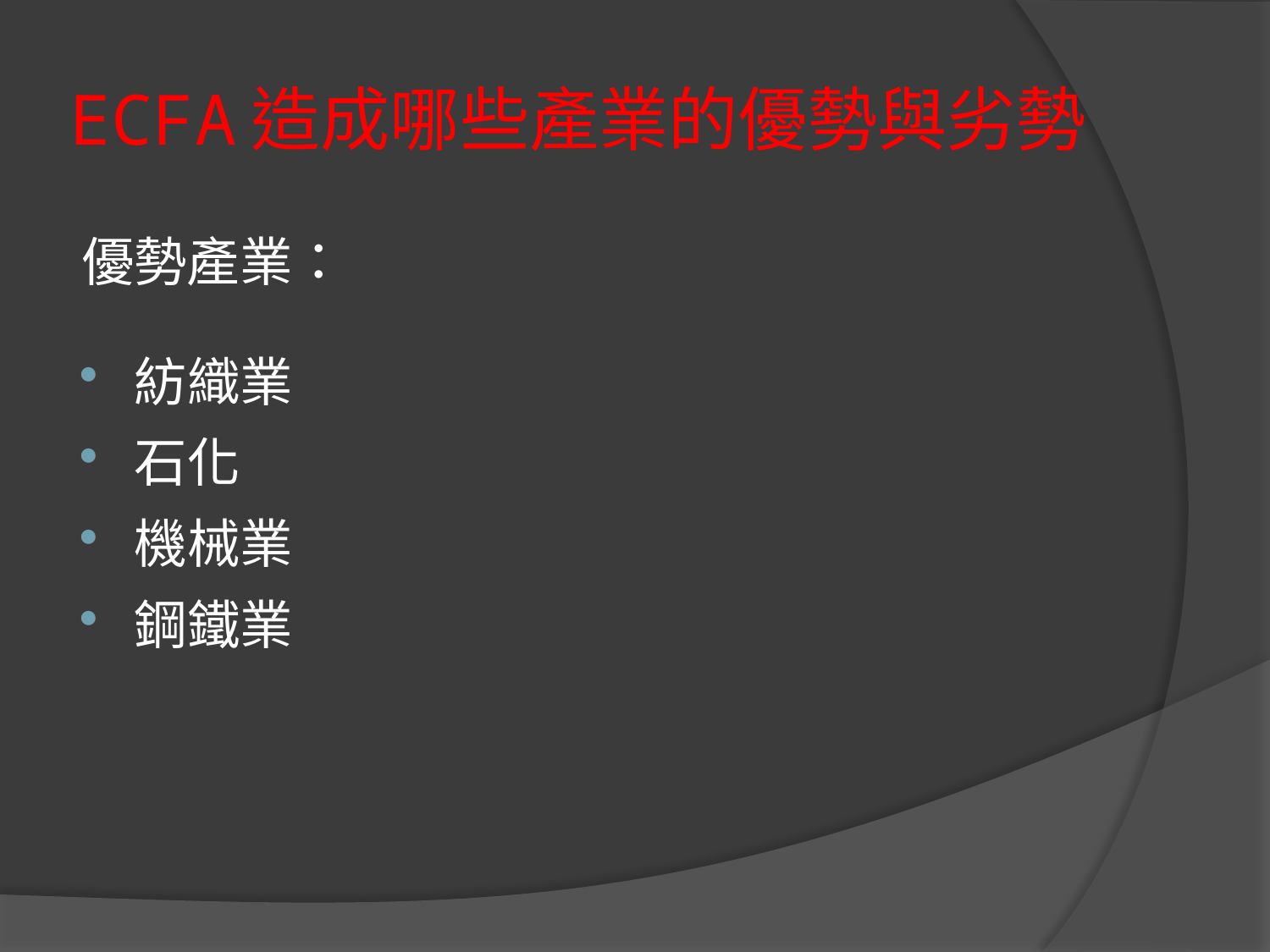

# ECFA造成哪些產業的優勢與劣勢
優勢產業：

紡織業
石化
機械業
鋼鐵業